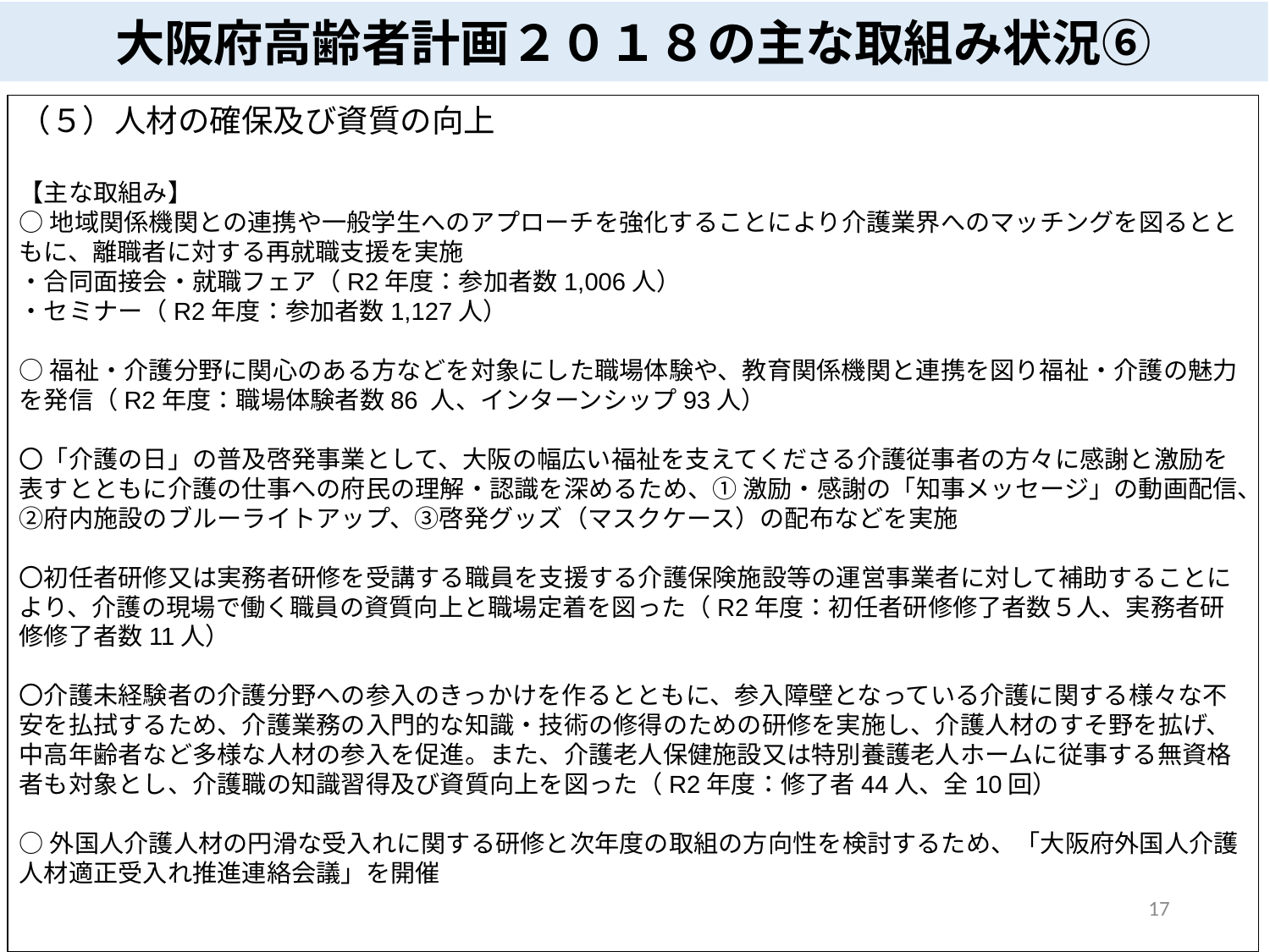

大阪府高齢者計画２０１８の主な取組み状況⑥
（５）人材の確保及び資質の向上

【主な取組み】
○地域関係機関との連携や一般学生へのアプローチを強化することにより介護業界へのマッチングを図るとともに、離職者に対する再就職支援を実施
・合同面接会・就職フェア（R2年度：参加者数1,006人）
・セミナー（R2年度：参加者数1,127人）

○福祉・介護分野に関心のある方などを対象にした職場体験や、教育関係機関と連携を図り福祉・介護の魅力を発信（R2年度：職場体験者数86 人、インターンシップ93人）

〇「介護の日」の普及啓発事業として、大阪の幅広い福祉を支えてくださる介護従事者の方々に感謝と激励を表すとともに介護の仕事への府民の理解・認識を深めるため、① 激励・感謝の「知事メッセージ」の動画配信、②府内施設のブルーライトアップ、③啓発グッズ（マスクケース）の配布などを実施

〇初任者研修又は実務者研修を受講する職員を支援する介護保険施設等の運営事業者に対して補助することにより、介護の現場で働く職員の資質向上と職場定着を図った（R2年度：初任者研修修了者数５人、実務者研修修了者数11人）

〇介護未経験者の介護分野への参入のきっかけを作るとともに、参入障壁となっている介護に関する様々な不安を払拭するため、介護業務の入門的な知識・技術の修得のための研修を実施し、介護人材のすそ野を拡げ、中高年齢者など多様な人材の参入を促進。また、介護老人保健施設又は特別養護老人ホームに従事する無資格者も対象とし、介護職の知識習得及び資質向上を図った（R2年度：修了者44人、全10回）

○外国人介護人材の円滑な受入れに関する研修と次年度の取組の方向性を検討するため、「大阪府外国人介護人材適正受入れ推進連絡会議」を開催
17